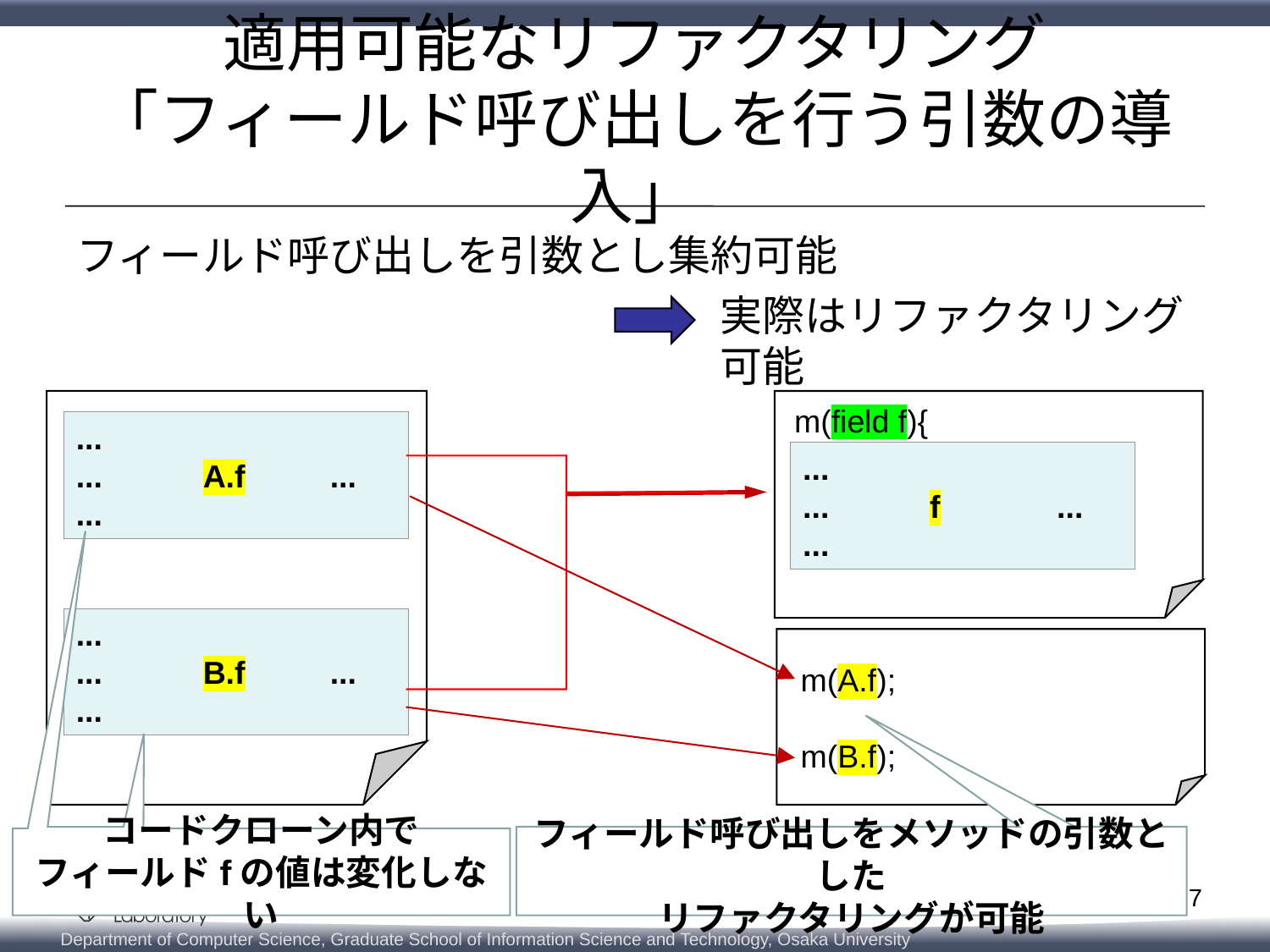

# 適用可能なリファクタリング 「フィールド呼び出しを行う引数の導入」
フィールド呼び出しを引数とし集約可能
実際はリファクタリング可能

m(field f){

}
...
...	A.f	...
...
...
...	f	...
...

コードクローン内で
フィールドfの値は変化しない
...
...	B.f	...
...

m(A.f);

m(B.f);

フィールド呼び出しをメソッドの引数とした
リファクタリングが可能
7